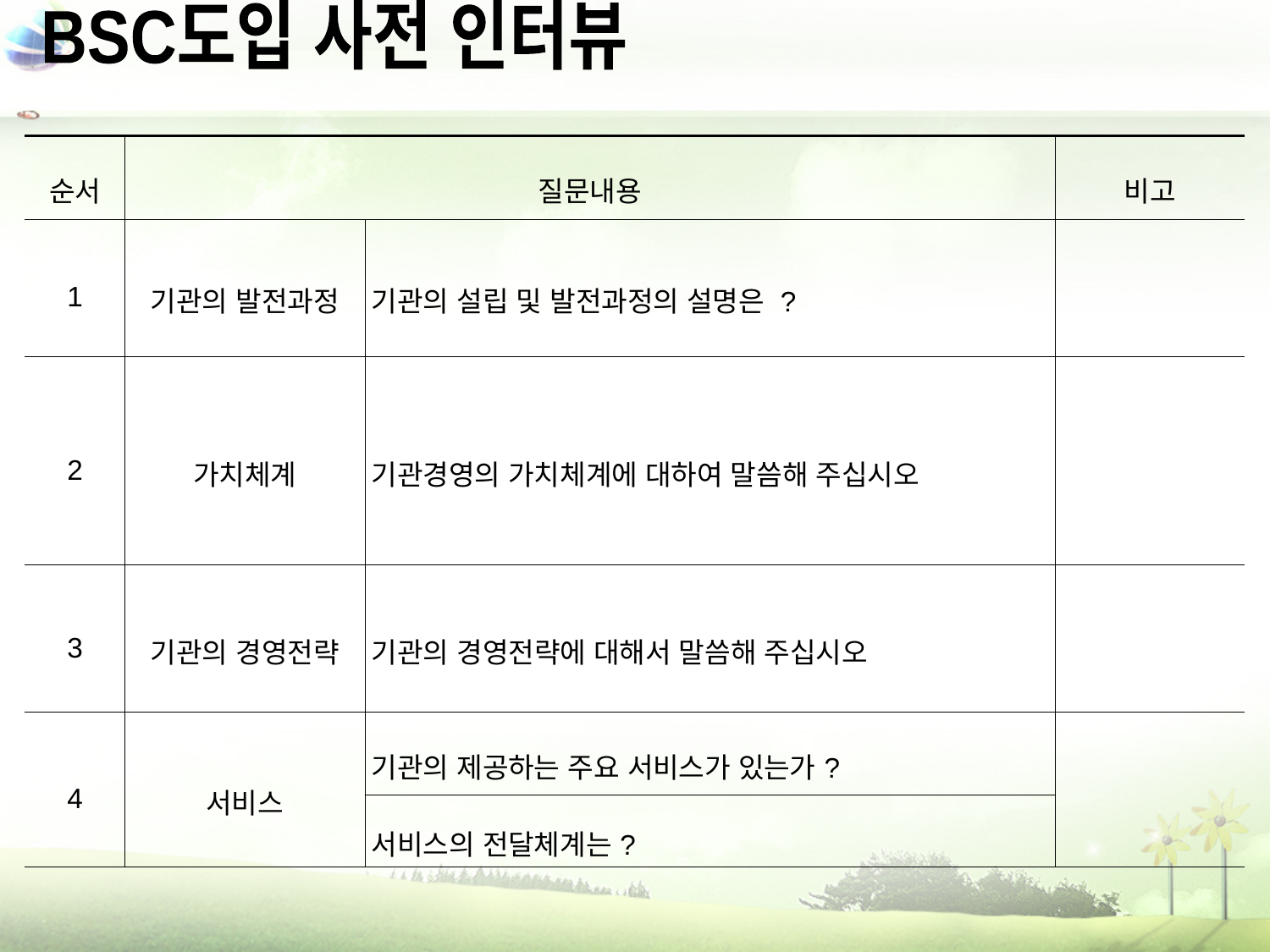

BSC도입 사전 인터뷰
| 순서 | 질문내용 |  | 비고 |
| --- | --- | --- | --- |
| 1 | 기관의 발전과정 | 기관의 설립 및 발전과정의 설명은 ? |  |
| 2 | 가치체계 | 기관경영의 가치체계에 대하여 말씀해 주십시오 |  |
| 3 | 기관의 경영전략 | 기관의 경영전략에 대해서 말씀해 주십시오 |  |
| 4 | 서비스 | 기관의 제공하는 주요 서비스가 있는가? |  |
|  |  | 서비스의 전달체계는? |  |